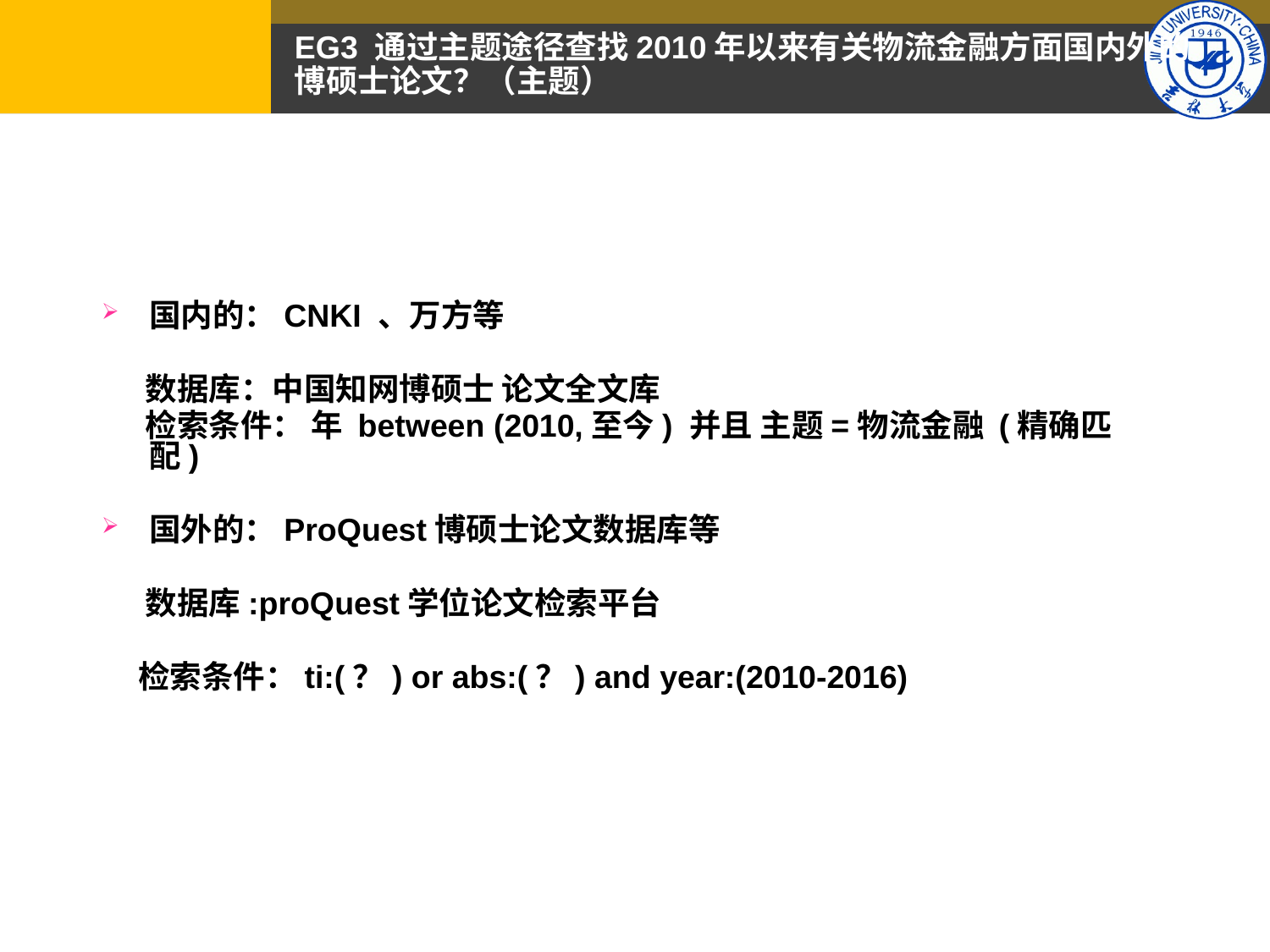

# EG3 通过主题途径查找2010年以来有关物流金融方面国内外的博硕士论文？（主题）
国内的：CNKI 、万方等

     数据库：中国知网博硕士 论文全文库
     检索条件： 年 between (2010,至今) 并且 主题=物流金融 (精确匹配)

国外的：ProQuest博硕士论文数据库等

     数据库:proQuest学位论文检索平台

    检索条件：ti:(？) or abs:(？) and year:(2010-2016)